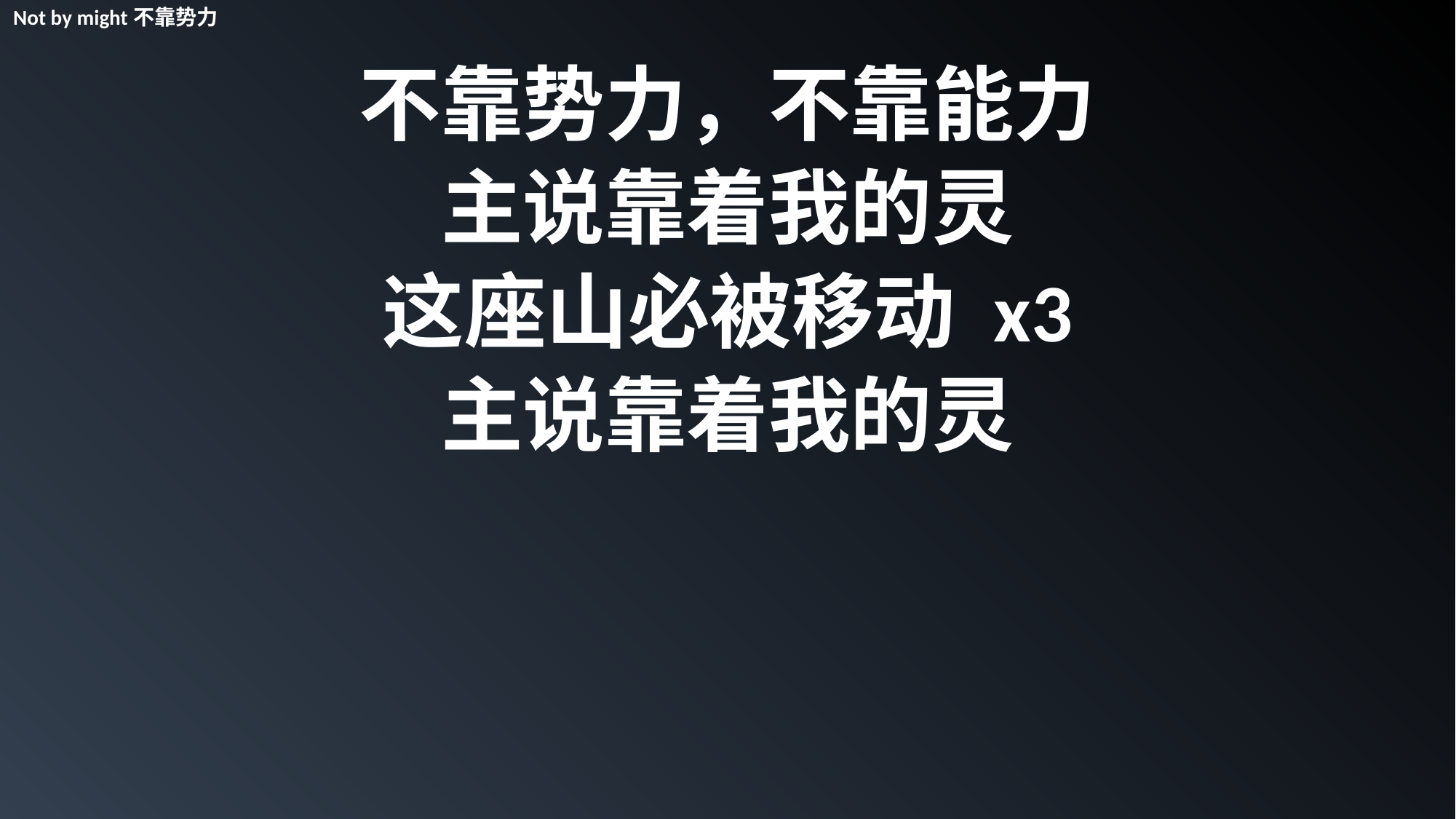

Not by might不靠势力
不靠势力，不靠能力
主说靠着我的灵
这座山必被移动 x3
主说靠着我的灵